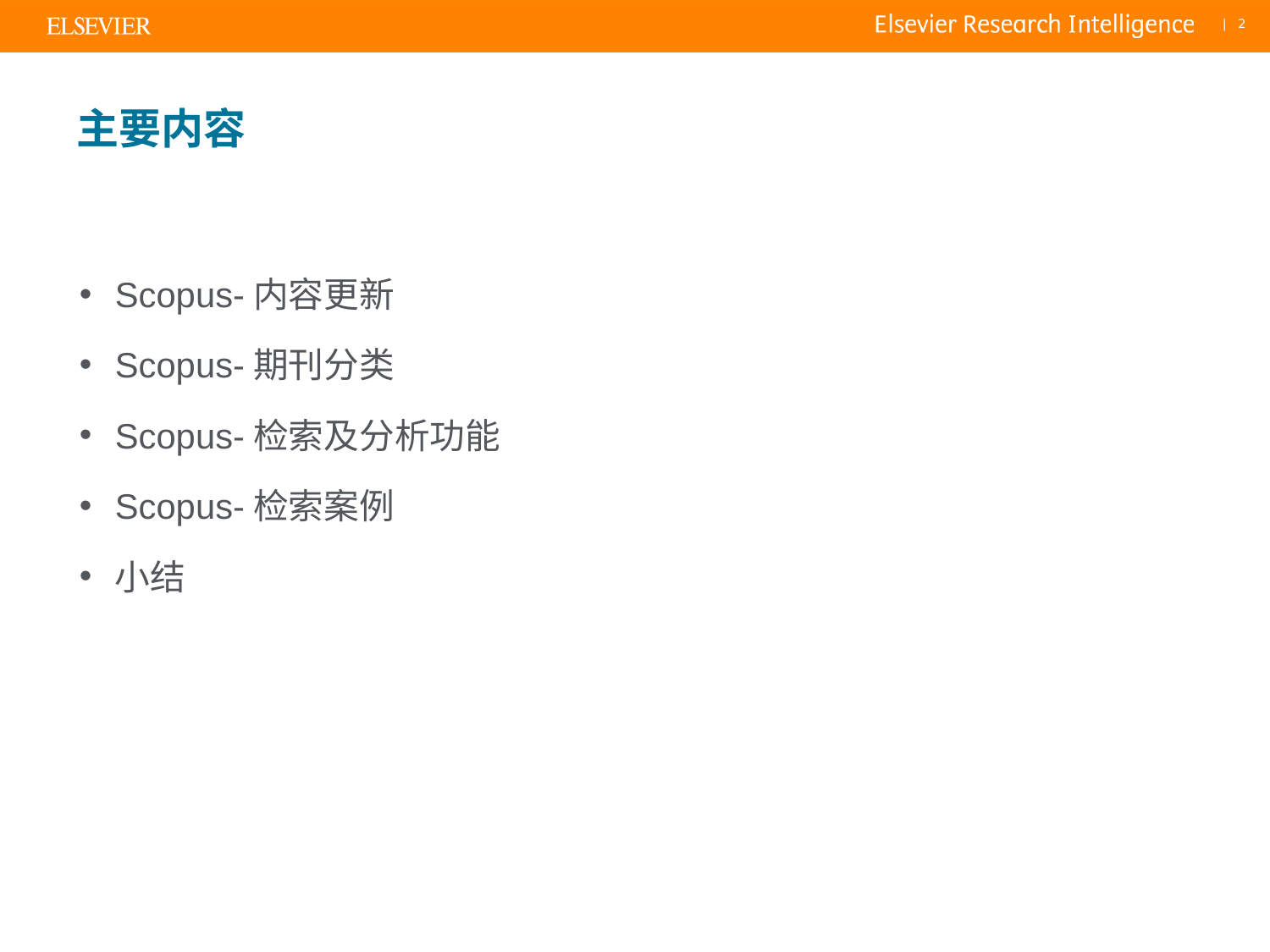

# 主要内容
Scopus-内容更新
Scopus-期刊分类
Scopus-检索及分析功能
Scopus-检索案例
小结